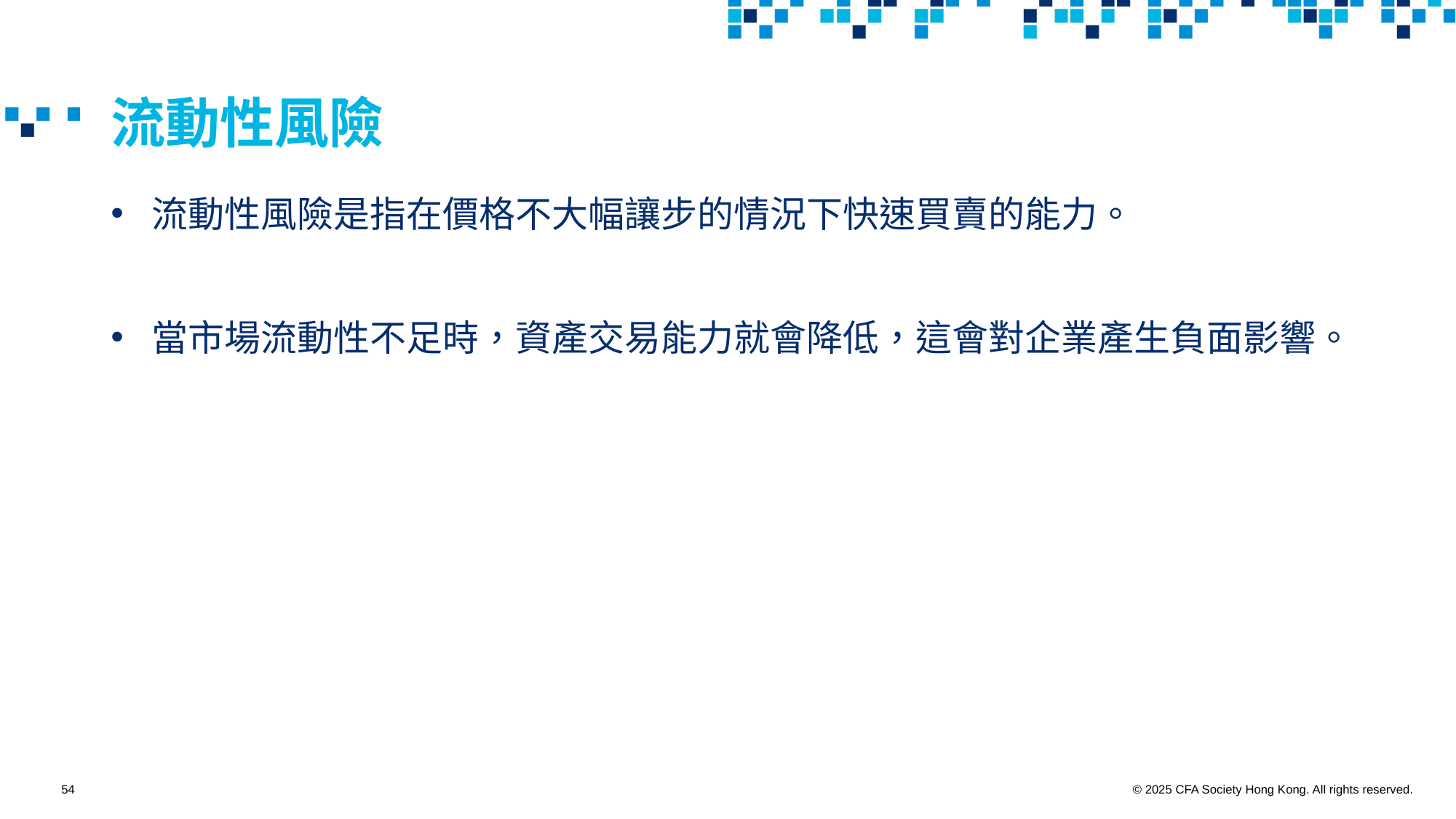

# 流動性風險
流動性風險是指在價格不大幅讓步的情況下快速買賣的能力。

當市場流動性不足時，資產交易能力就會降低，這會對企業產生負面影響。
54
© 2025 CFA Society Hong Kong. All rights reserved.